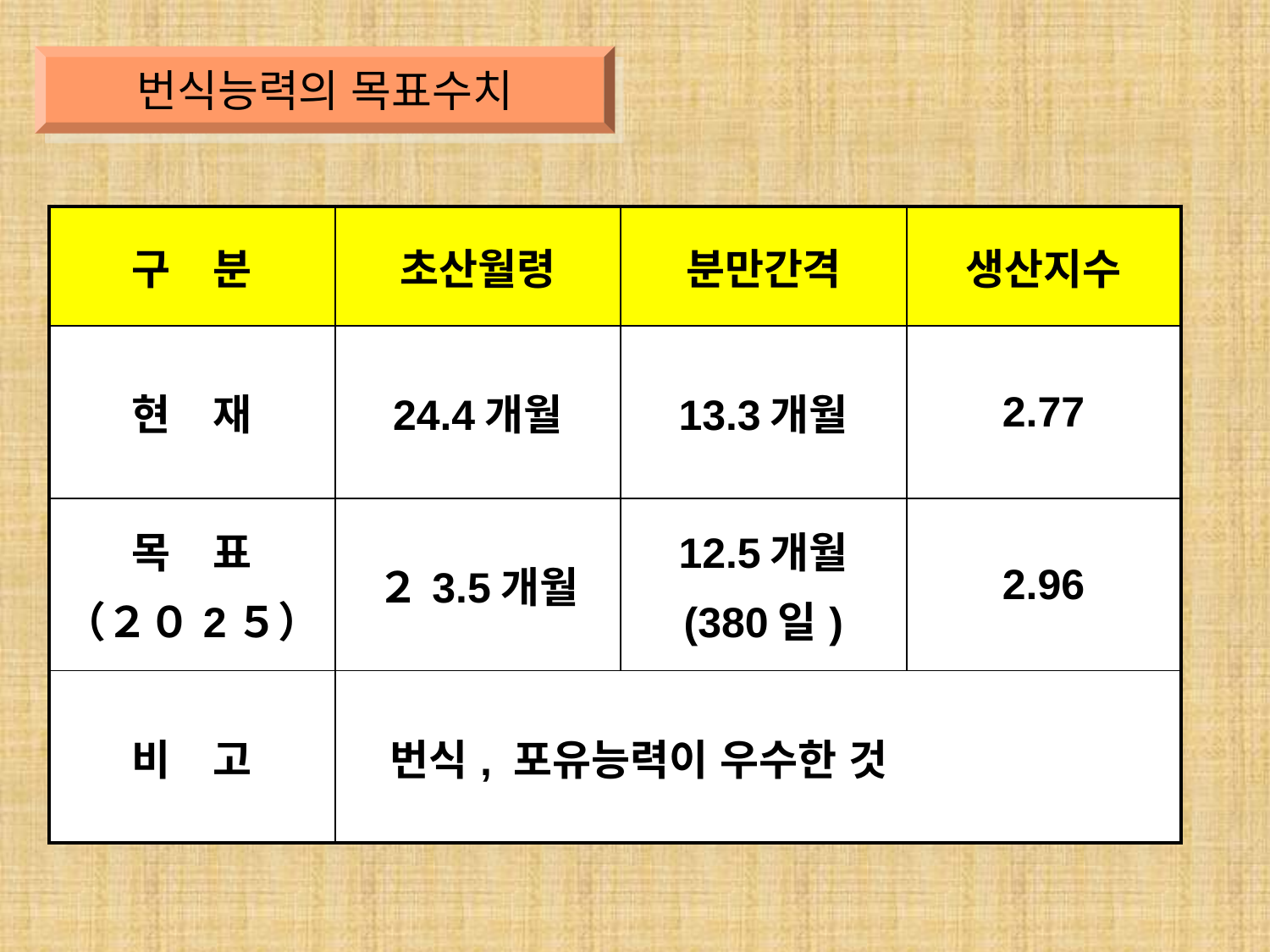

번식능력의 목표수치
| 구　분 | 초산월령 | 분만간격 | 생산지수 |
| --- | --- | --- | --- |
| 현　재 | 24.4개월 | 13.3개월 | 2.77 |
| 목　표 （２０2５） | ２3.5개월 | 12.5개월 (380일) | 2.96 |
| 비　고 | 번식, 포유능력이 우수한 것 |  |  |